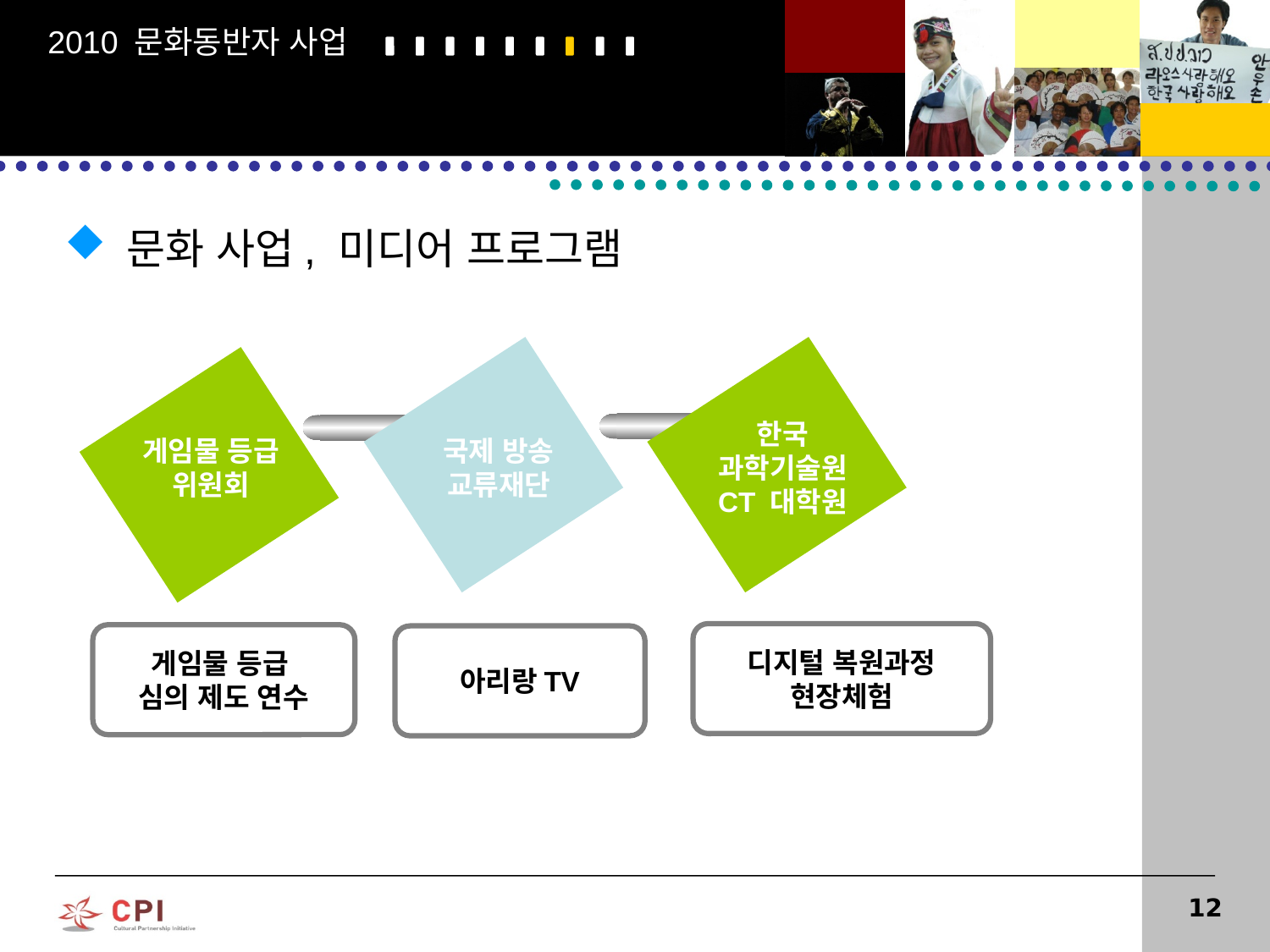

2010 문화동반자 사업

 문화 사업, 미디어 프로그램

게임물 등급
위원회
국제 방송
교류재단
한국 과학기술원
CT 대학원

디지털 복원과정
현장체험
게임물 등급
심의 제도 연수
아리랑TV
12